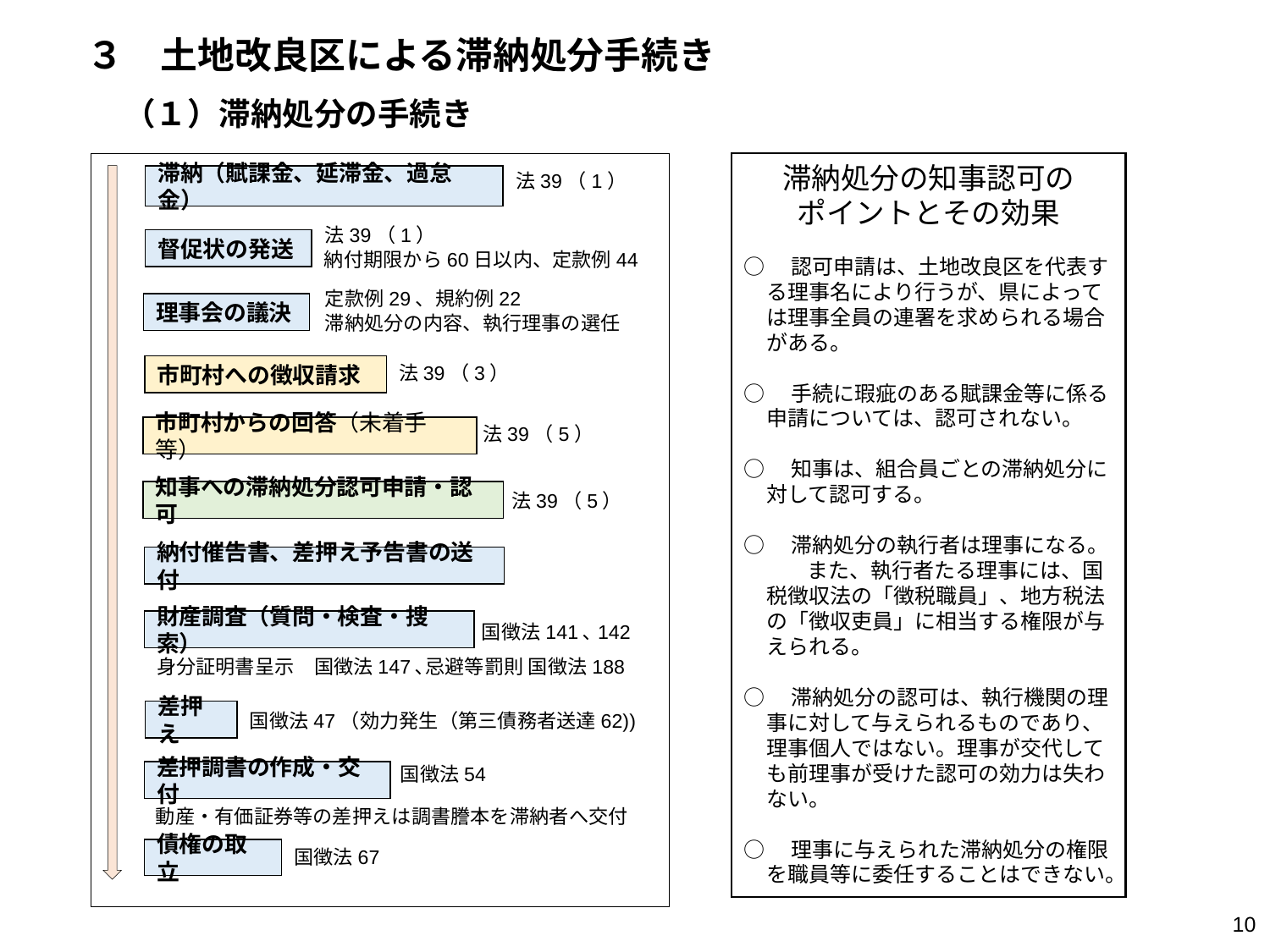

３　土地改良区による滞納処分手続き
　　　（１）滞納処分の手続き

滞納処分の知事認可の
ポイントとその効果

○　認可申請は、土地改良区を代表する理事名により行うが、県によっては理事全員の連署を求められる場合がある。

○　手続に瑕疵のある賦課金等に係る申請については、認可されない。

○　知事は、組合員ごとの滞納処分に対して認可する。

○　滞納処分の執行者は理事になる。
　　　また、執行者たる理事には、国税徴収法の「徴税職員」、地方税法の「徴収吏員」に相当する権限が与えられる。

○　滞納処分の認可は、執行機関の理事に対して与えられるものであり、理事個人ではない。理事が交代しても前理事が受けた認可の効力は失わない。

○　理事に与えられた滞納処分の権限を職員等に委任することはできない。
法39（1）

滞納（賦課金、延滞金、過怠金）
法39（1）
督促状の発送
納付期限から60日以内、定款例44
定款例29、規約例22
理事会の議決
滞納処分の内容、執行理事の選任
法39（3）
市町村への徴収請求
法39（5）
市町村からの回答（未着手等）
知事への滞納処分認可申請・認可
法39（5）
納付催告書、差押え予告書の送付
財産調査（質問・検査・捜索）
国徴法141､142
身分証明書呈示　国徴法147､忌避等罰則 国徴法188
差押え
国徴法47（効力発生（第三債務者送達62))
国徴法54
差押調書の作成・交付
動産・有価証券等の差押えは調書謄本を滞納者へ交付
国徴法67
債権の取立
10